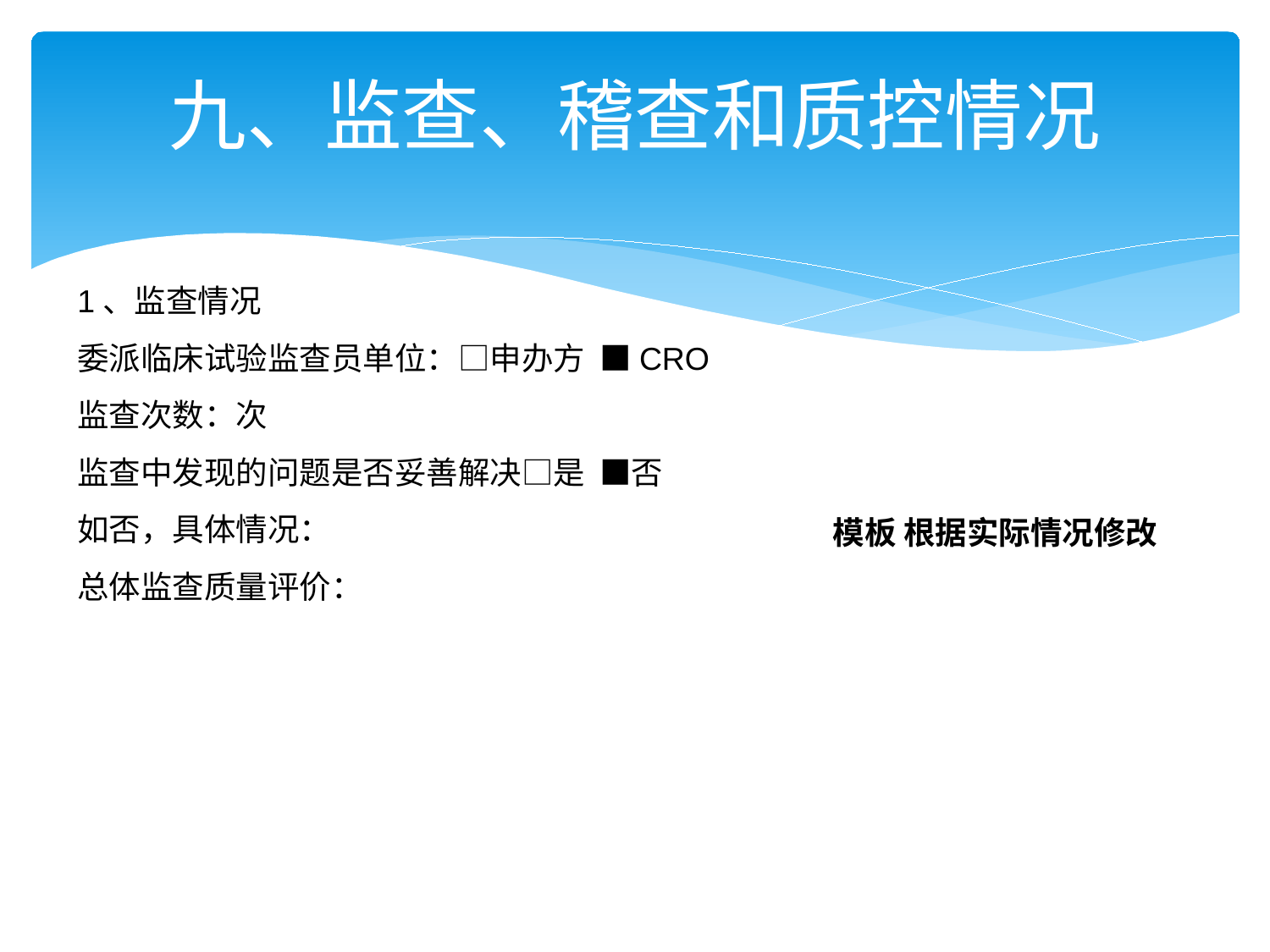

# 九、监查、稽查和质控情况
1、监查情况
委派临床试验监查员单位：□申办方  ■CRO
监查次数：次
监查中发现的问题是否妥善解决□是  ■否
如否，具体情况：
总体监查质量评价：

模板 根据实际情况修改